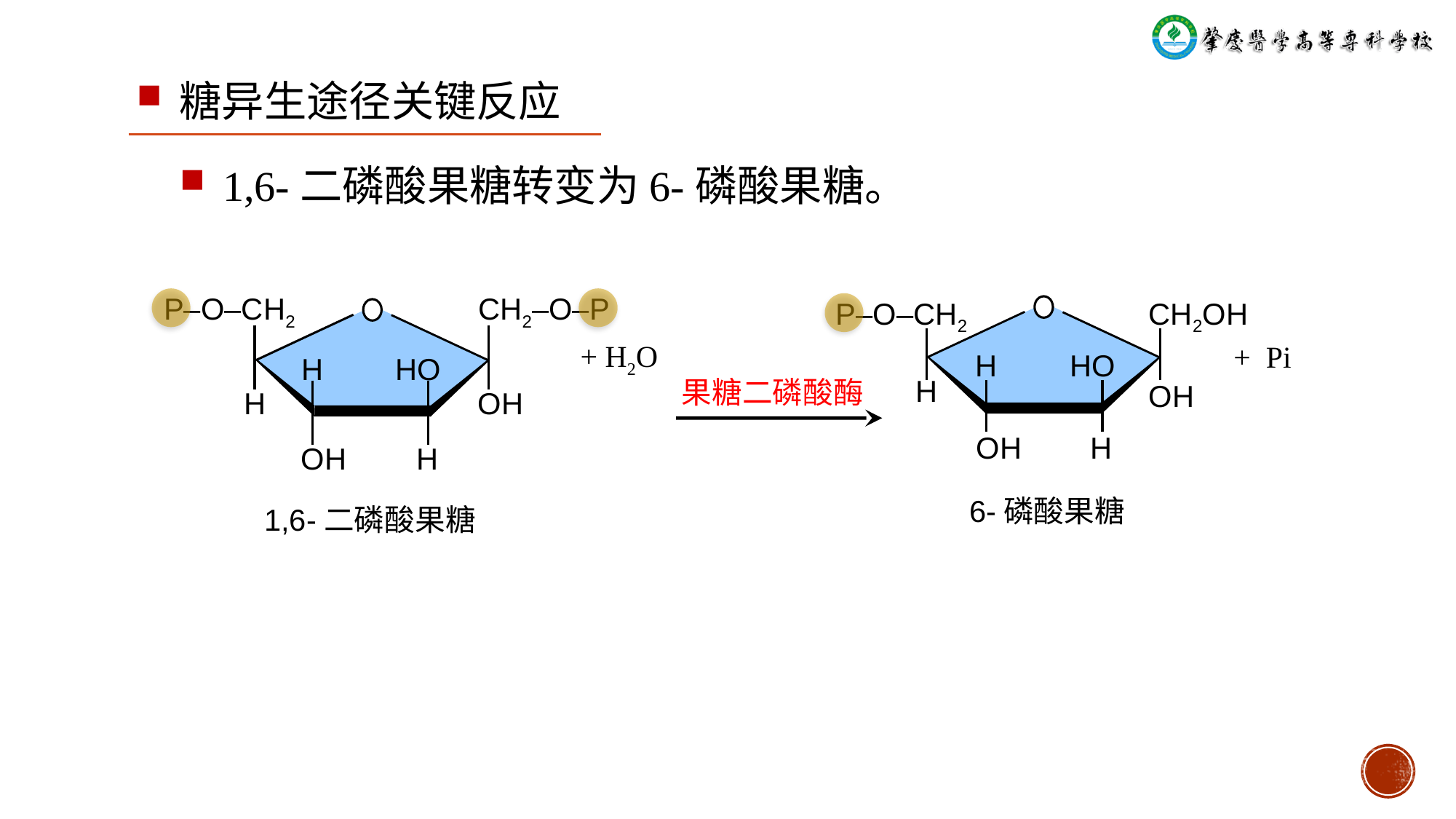

糖异生途径关键反应
1,6-二磷酸果糖转变为6-磷酸果糖。
P‒O‒CH2
CH2‒O‒P

H
HO
H
OH
OH
H
1,6-二磷酸果糖

P‒O‒CH2
CH2OH

H
HO
H
OH
OH
H
6-磷酸果糖
+ H2O
+  Pi
果糖二磷酸酶